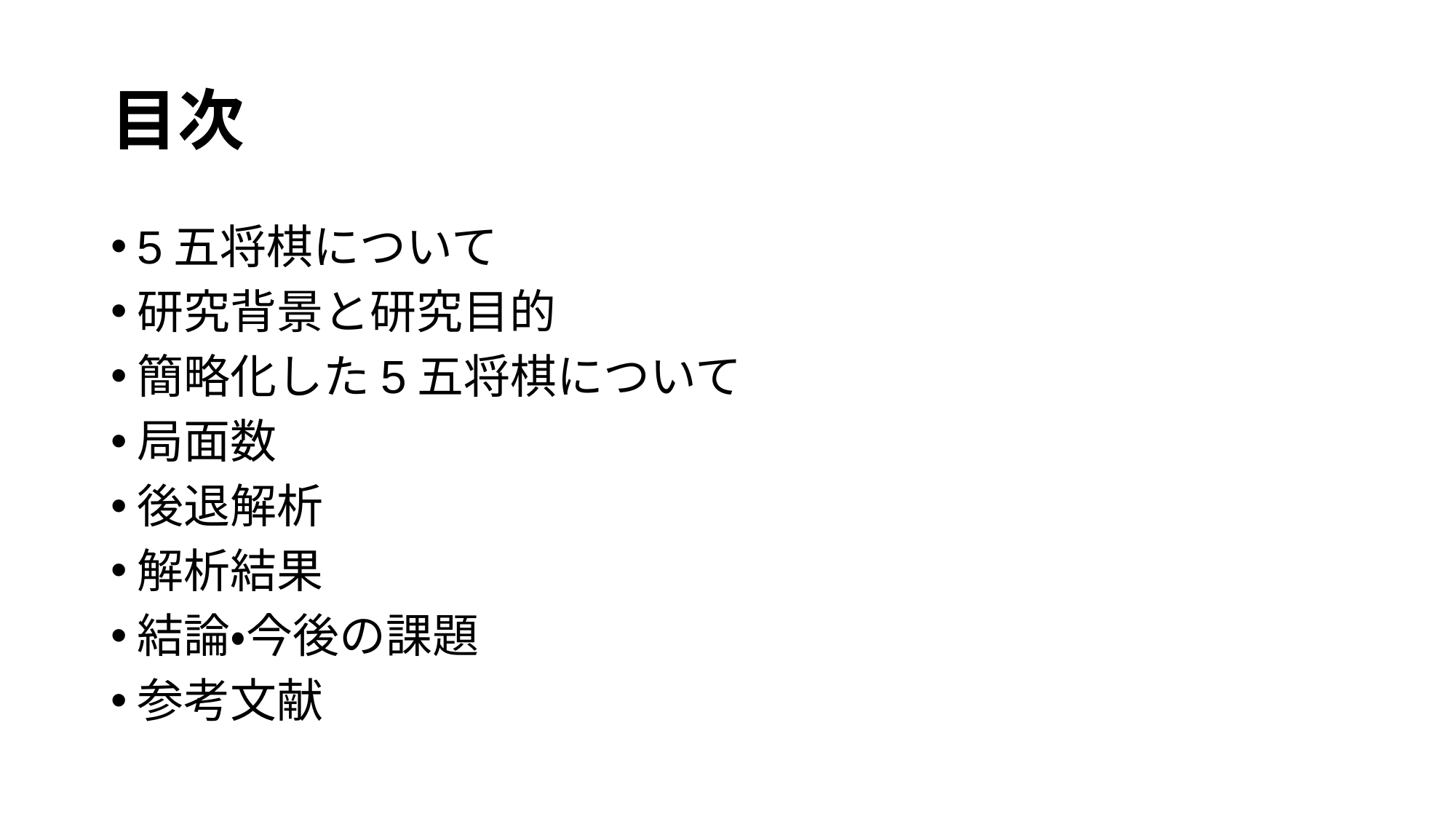

# 目次
5五将棋について
研究背景と研究目的
簡略化した5五将棋について
局面数
後退解析
解析結果
結論・今後の課題
参考文献